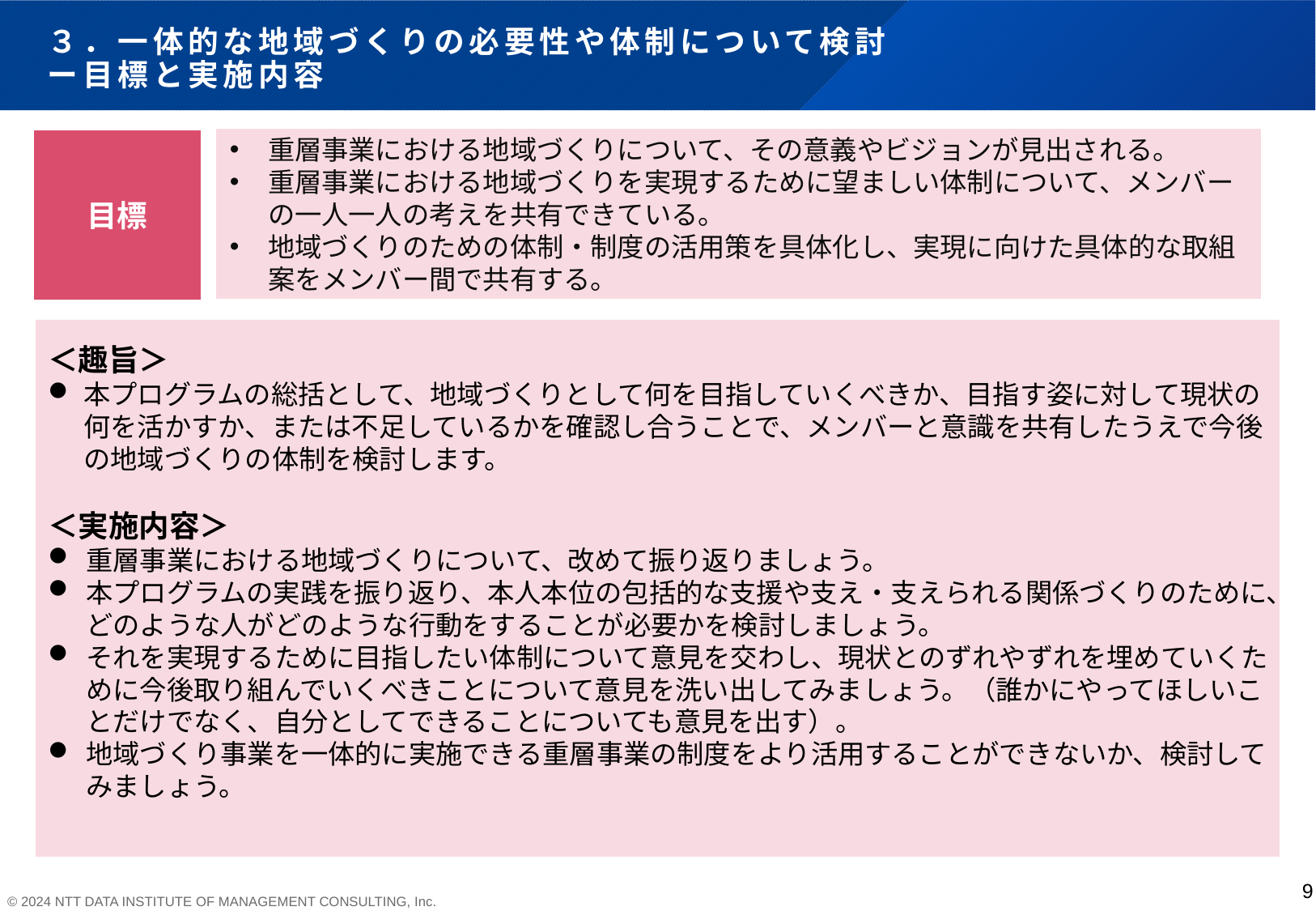

# ３．一体的な地域づくりの必要性や体制について検討 ー目標と実施内容
重層事業における地域づくりについて、その意義やビジョンが見出される。
重層事業における地域づくりを実現するために望ましい体制について、メンバーの一人一人の考えを共有できている。
地域づくりのための体制・制度の活用策を具体化し、実現に向けた具体的な取組案をメンバー間で共有する。
目標
＜趣旨＞
本プログラムの総括として、地域づくりとして何を目指していくべきか、目指す姿に対して現状の何を活かすか、または不足しているかを確認し合うことで、メンバーと意識を共有したうえで今後の地域づくりの体制を検討します。

＜実施内容＞
重層事業における地域づくりについて、改めて振り返りましょう。
本プログラムの実践を振り返り、本人本位の包括的な支援や支え・支えられる関係づくりのために、どのような人がどのような行動をすることが必要かを検討しましょう。
それを実現するために目指したい体制について意見を交わし、現状とのずれやずれを埋めていくために今後取り組んでいくべきことについて意見を洗い出してみましょう。（誰かにやってほしいことだけでなく、自分としてできることについても意見を出す）。
地域づくり事業を一体的に実施できる重層事業の制度をより活用することができないか、検討してみましょう。

9